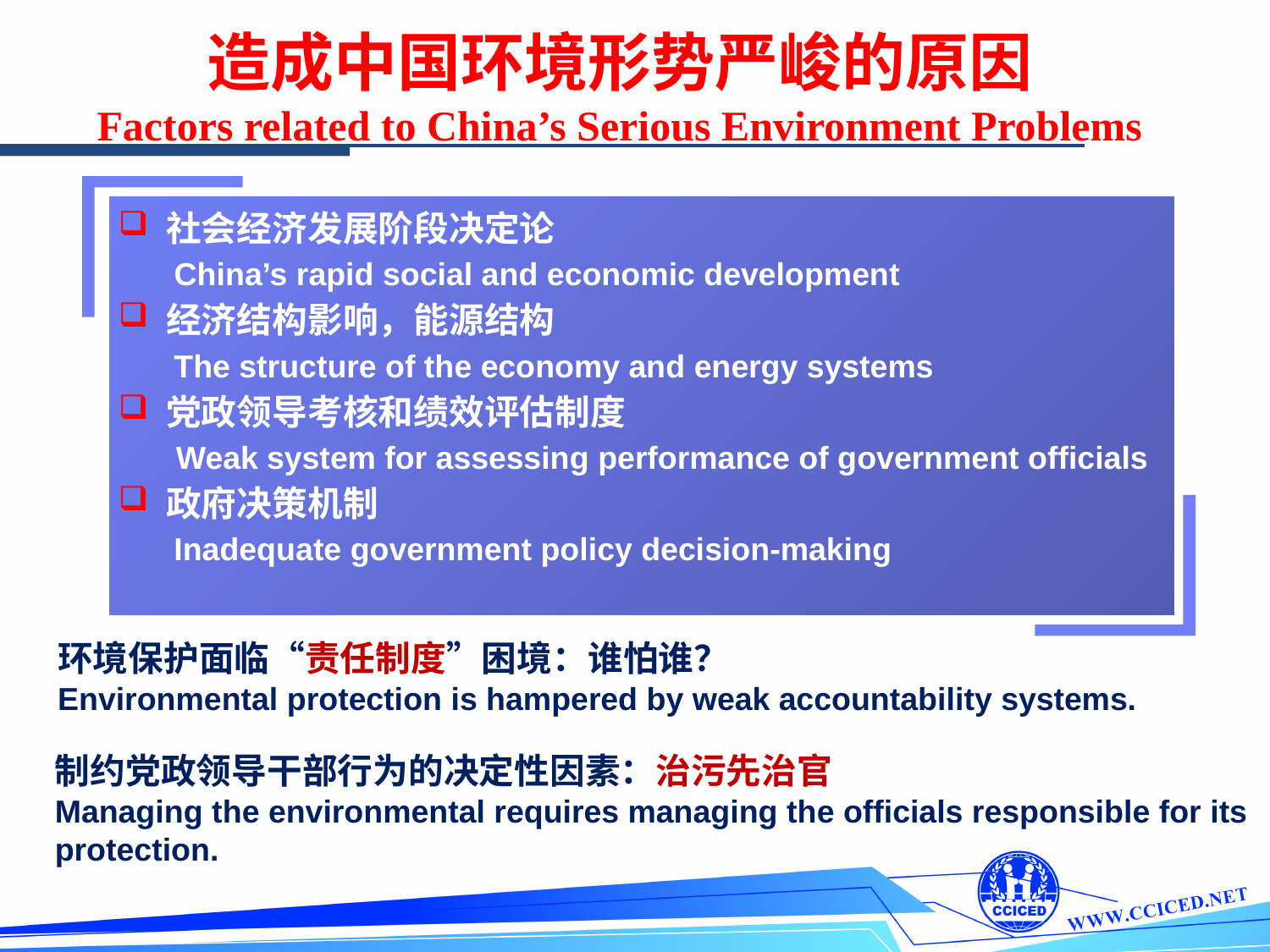

造成中国环境形势严峻的原因
Factors related to China’s Serious Environment Problems

社会经济发展阶段决定论
China’s rapid social and economic development
经济结构影响，能源结构
The structure of the economy and energy systems
党政领导考核和绩效评估制度
 Weak system for assessing performance of government officials
政府决策机制
Inadequate government policy decision-making

环境保护面临“责任制度”困境：谁怕谁？
Environmental protection is hampered by weak accountability systems.

制约党政领导干部行为的决定性因素：治污先治官
Managing the environmental requires managing the officials responsible for its protection.